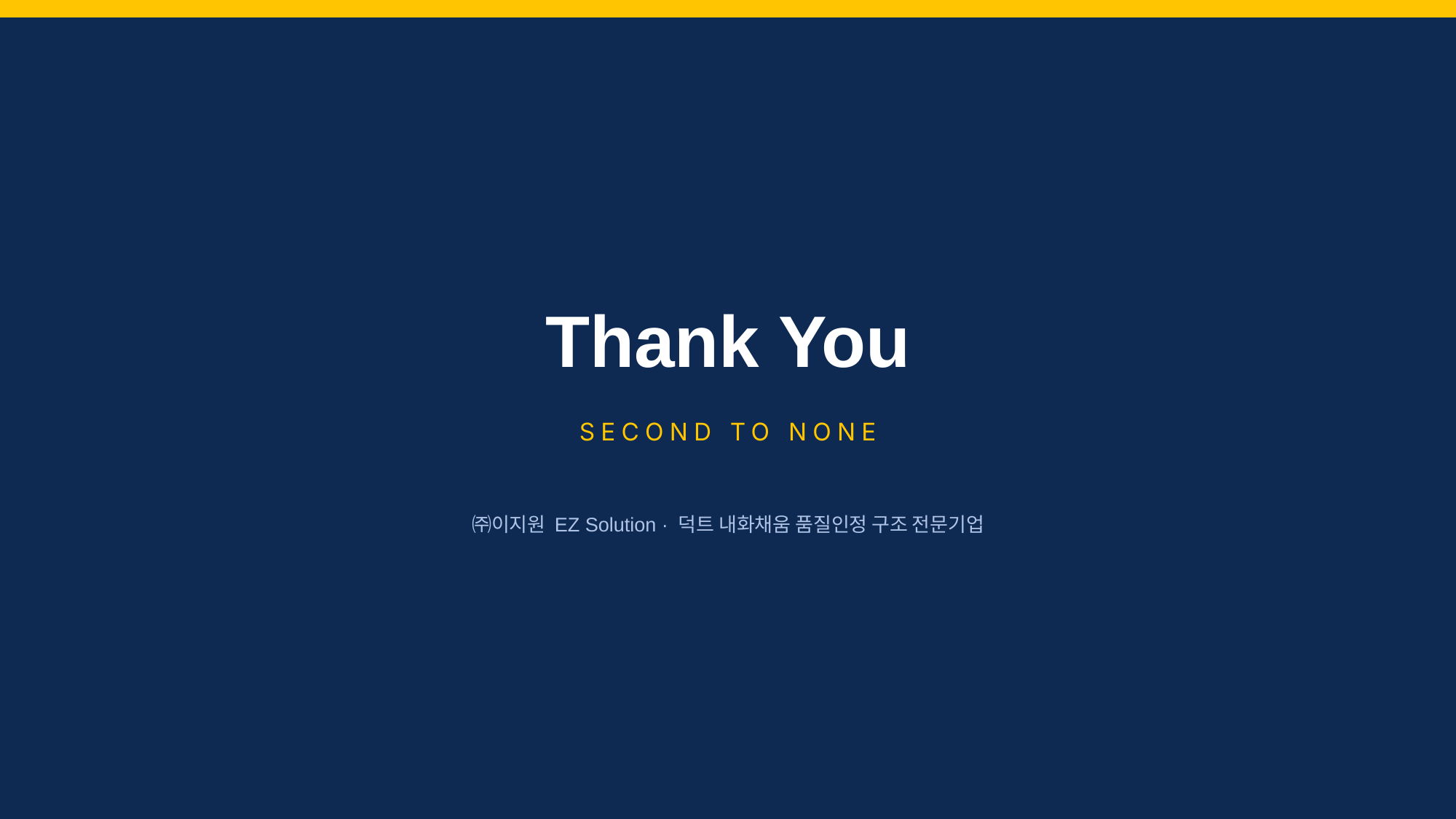

Thank You
SECOND TO NONE
㈜이지원 EZ Solution · 덕트 내화채움 품질인정 구조 전문기업